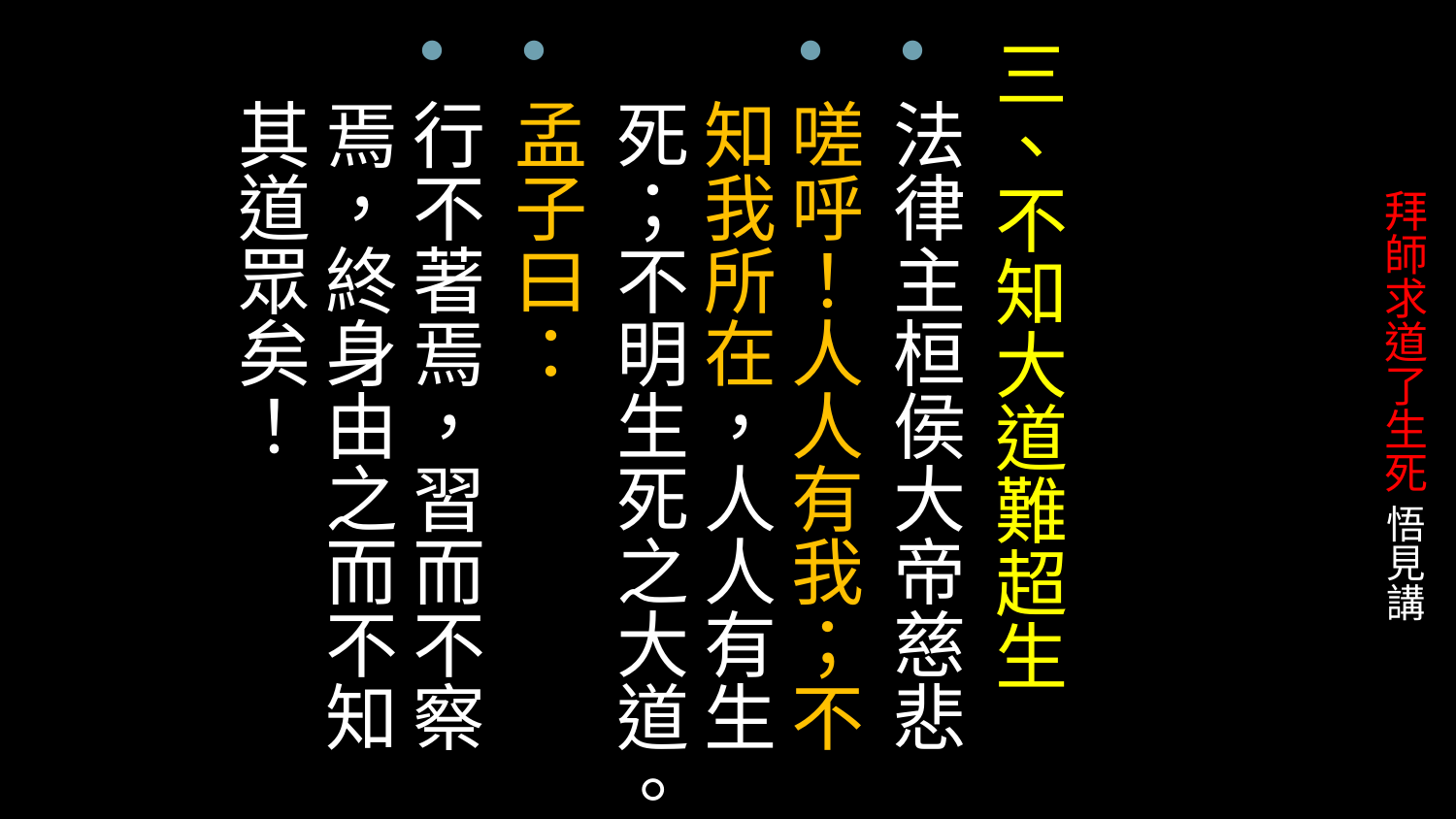

三、不知大道難超生
法律主桓侯大帝慈悲
嗟呼！人人有我；不知我所在，人人有生死；不明生死之大道。
孟子曰：
行不著焉，習而不察焉，終身由之而不知其道眾矣！
# 拜師求道了生死 悟見講